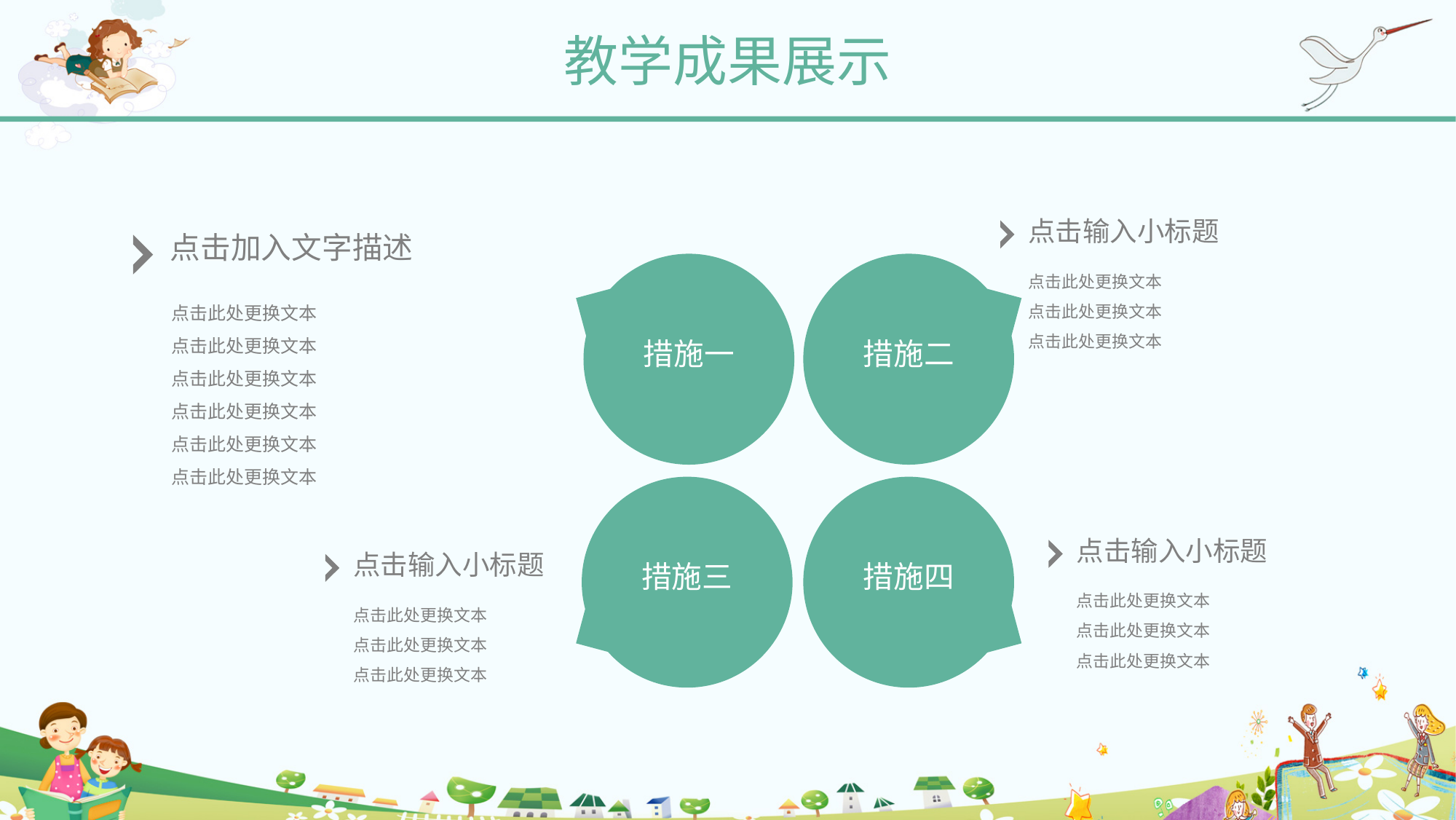

教学成果展示

点击输入小标题

点击加入文字描述

措施二

措施一

措施三

措施四

点击此处更换文本
点击此处更换文本
点击此处更换文本
点击此处更换文本
点击此处更换文本
点击此处更换文本
点击此处更换文本
点击此处更换文本
点击此处更换文本

点击输入小标题

点击输入小标题

点击此处更换文本
点击此处更换文本
点击此处更换文本
点击此处更换文本
点击此处更换文本
点击此处更换文本